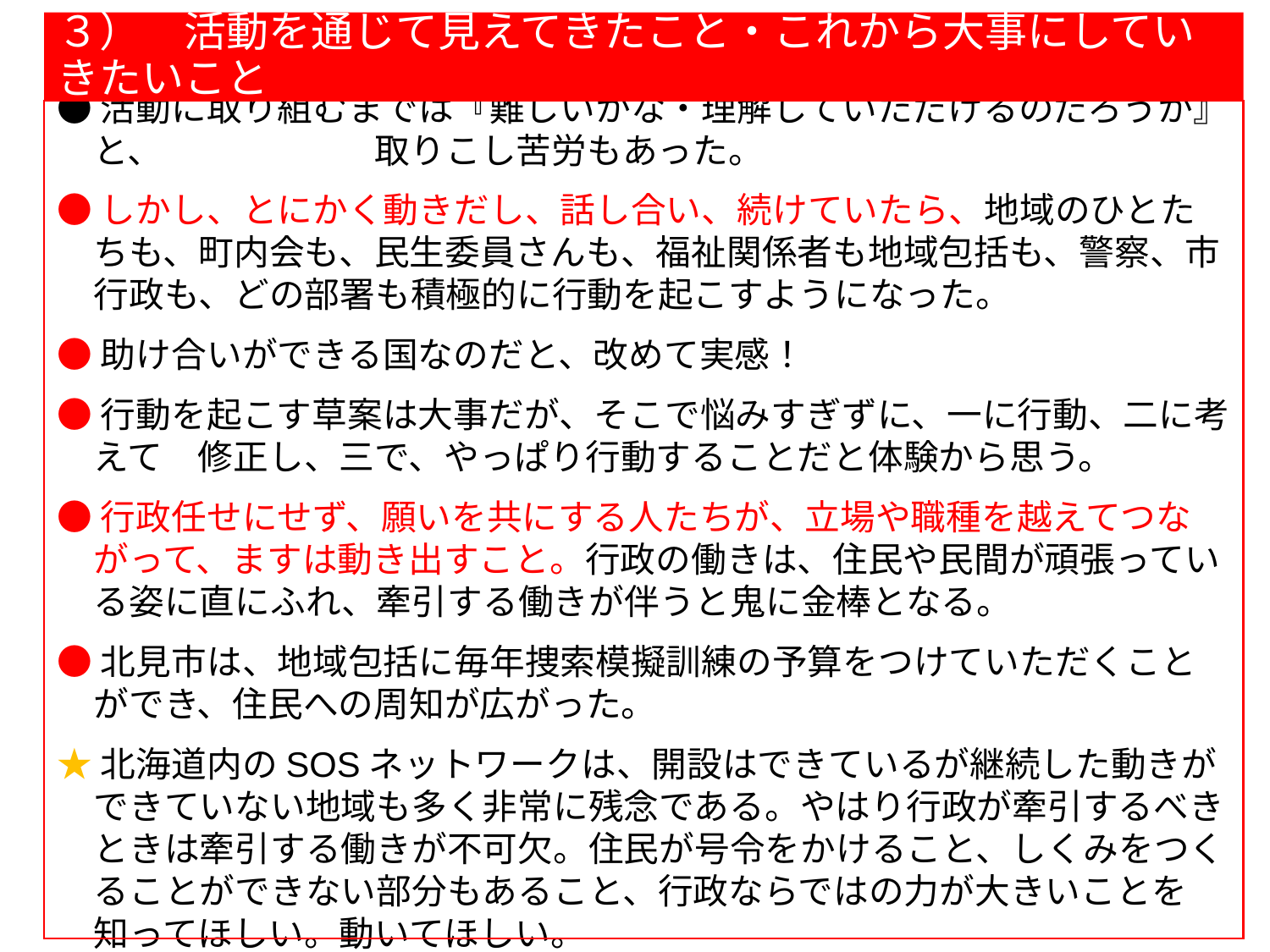

３）　活動を通じて見えてきたこと・これから大事にしていきたいこと

●活動に取り組むまでは『難しいかな・理解していただけるのだろうか』と、　　　　　　取りこし苦労もあった。
●しかし、とにかく動きだし、話し合い、続けていたら、地域のひとたちも、町内会も、民生委員さんも、福祉関係者も地域包括も、警察、市行政も、どの部署も積極的に行動を起こすようになった。
●助け合いができる国なのだと、改めて実感！
●行動を起こす草案は大事だが、そこで悩みすぎずに、一に行動、二に考えて　修正し、三で、やっぱり行動することだと体験から思う。
●行政任せにせず、願いを共にする人たちが、立場や職種を越えてつながって、ますは動き出すこと。行政の働きは、住民や民間が頑張っている姿に直にふれ、牽引する働きが伴うと鬼に金棒となる。
●北見市は、地域包括に毎年捜索模擬訓練の予算をつけていただくことができ、住民への周知が広がった。
★北海道内のSOSネットワークは、開設はできているが継続した動きができていない地域も多く非常に残念である。やはり行政が牽引するべきときは牽引する働きが不可欠。住民が号令をかけること、しくみをつくることができない部分もあること、行政ならではの力が大きいことを知ってほしい。動いてほしい。